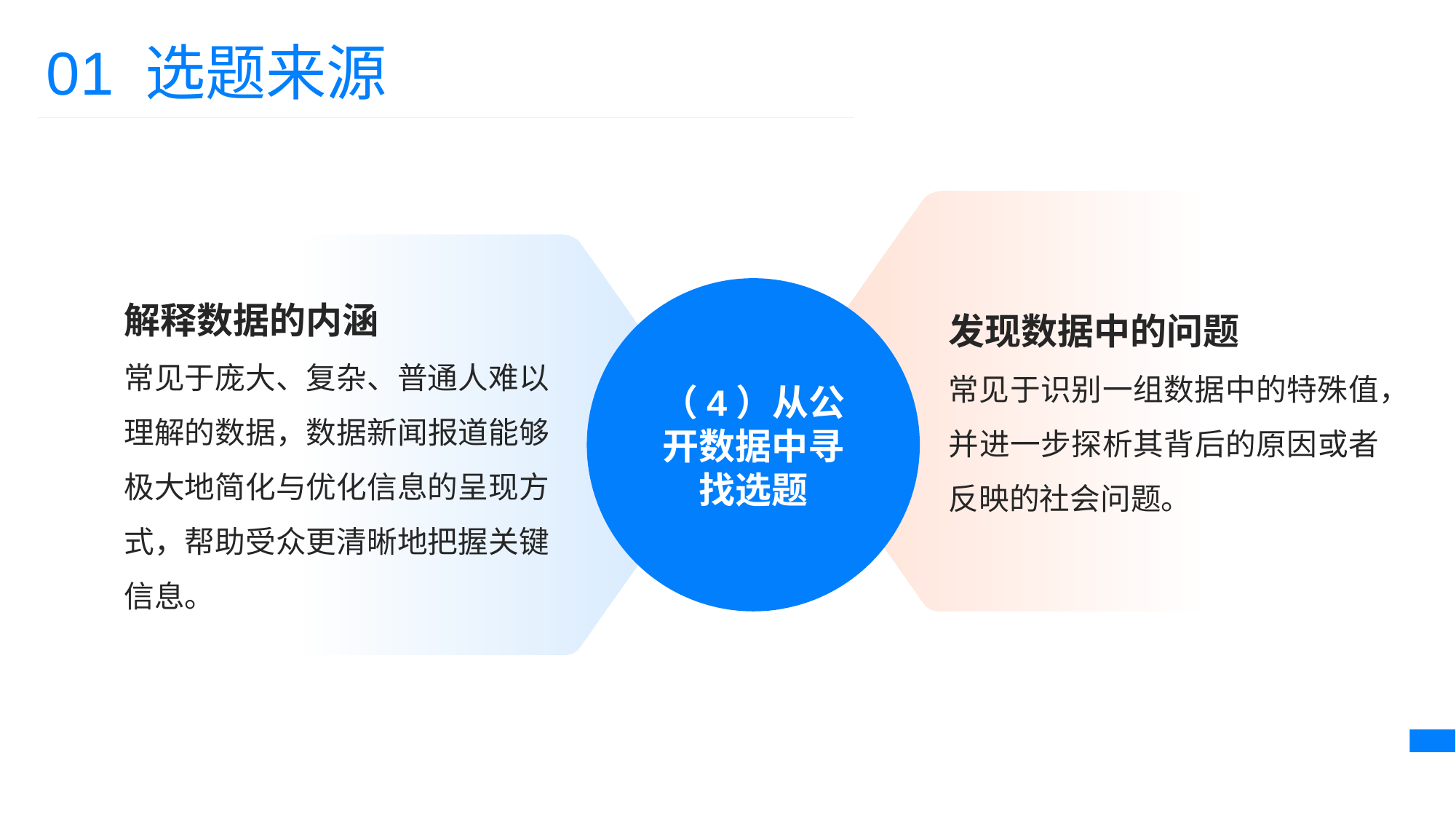

01 选题来源
发现数据中的问题
常见于识别一组数据中的特殊值，并进一步探析其背后的原因或者反映的社会问题。
解释数据的内涵
常见于庞大、复杂、普通人难以理解的数据，数据新闻报道能够极大地简化与优化信息的呈现方式，帮助受众更清晰地把握关键信息。
（4）从公开数据中寻找选题